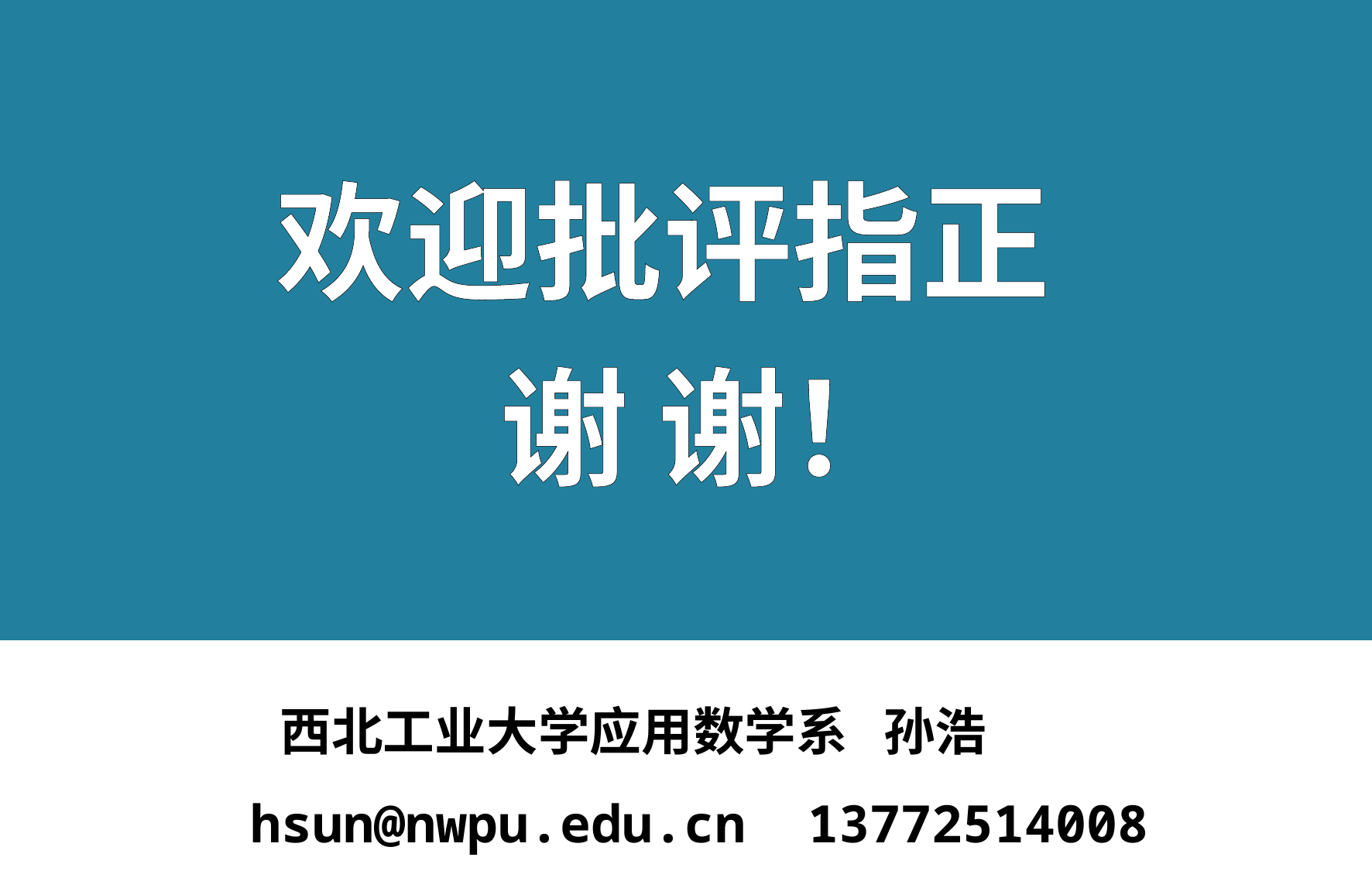

欢迎批评指正
  谢 谢！
西北工业大学应用数学系   孙浩
hsun@nwpu.edu.cn  13772514008